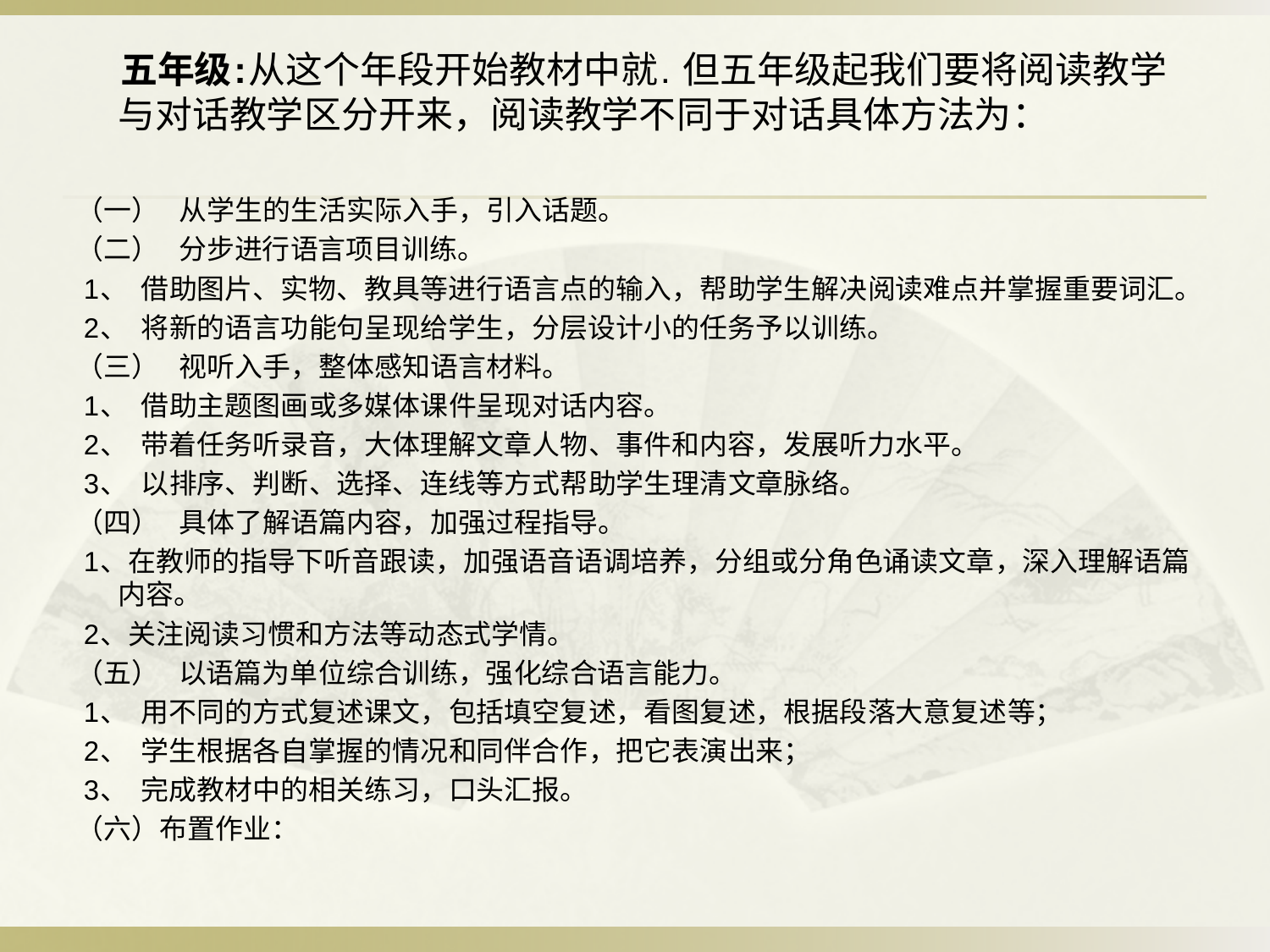

五年级:从这个年段开始教材中就. 但五年级起我们要将阅读教学与对话教学区分开来，阅读教学不同于对话具体方法为：

（一）   从学生的生活实际入手，引入话题。
（二）   分步进行语言项目训练。
 1、  借助图片、实物、教具等进行语言点的输入，帮助学生解决阅读难点并掌握重要词汇。
 2、  将新的语言功能句呈现给学生，分层设计小的任务予以训练。
（三）   视听入手，整体感知语言材料。
 1、  借助主题图画或多媒体课件呈现对话内容。
 2、  带着任务听录音，大体理解文章人物、事件和内容，发展听力水平。
 3、  以排序、判断、选择、连线等方式帮助学生理清文章脉络。
（四）   具体了解语篇内容，加强过程指导。
 1、在教师的指导下听音跟读，加强语音语调培养，分组或分角色诵读文章，深入理解语篇内容。
 2、关注阅读习惯和方法等动态式学情。
（五）   以语篇为单位综合训练，强化综合语言能力。
 1、  用不同的方式复述课文，包括填空复述，看图复述，根据段落大意复述等；
 2、  学生根据各自掌握的情况和同伴合作，把它表演出来；
 3、  完成教材中的相关练习，口头汇报。
（六）布置作业：